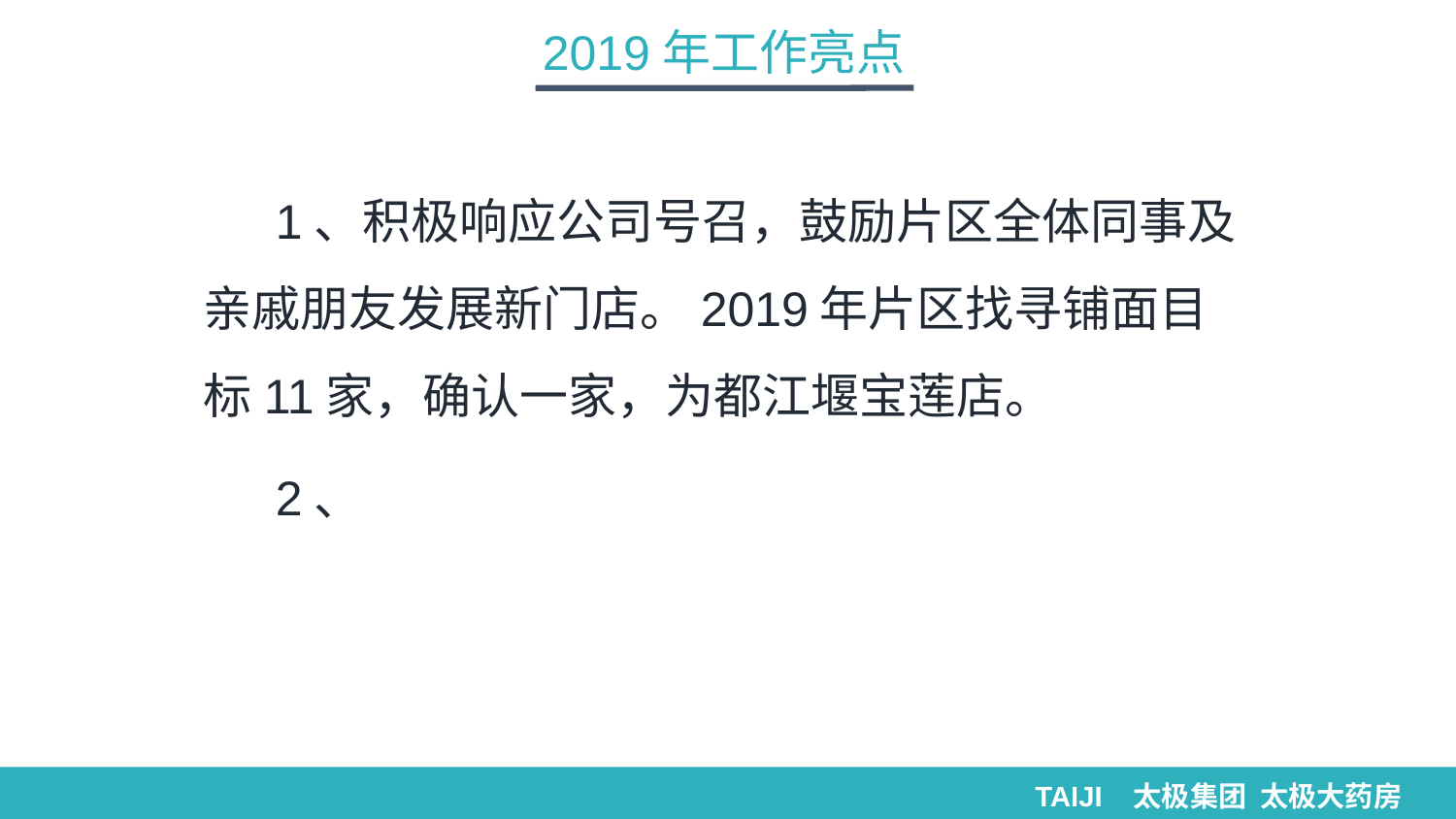

2019年工作亮点
1、积极响应公司号召，鼓励片区全体同事及亲戚朋友发展新门店。2019年片区找寻铺面目标11家，确认一家，为都江堰宝莲店。
2、

TAIJI   太极集团  太极大药房